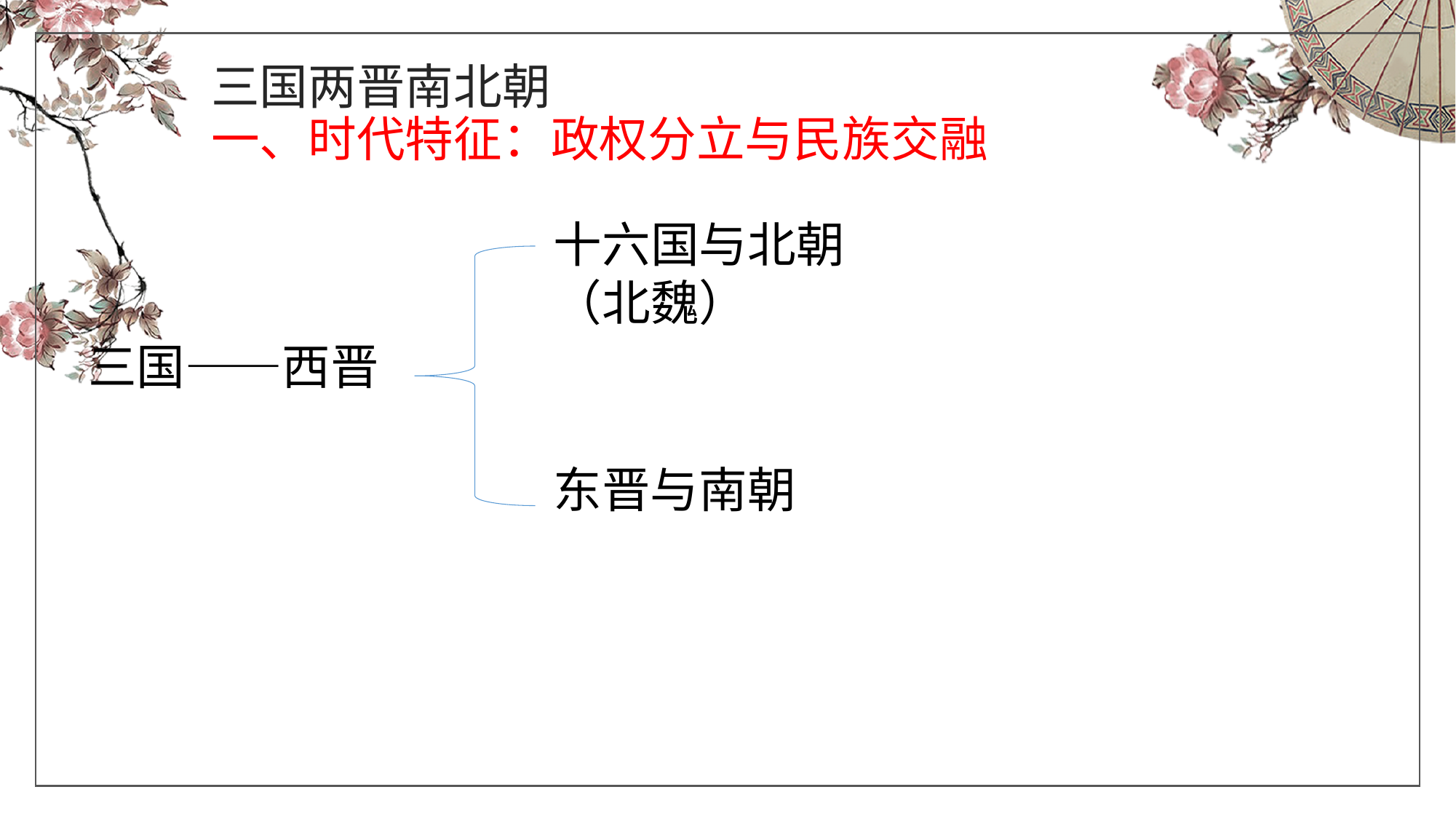

三国两晋南北朝
一、时代特征：政权分立与民族交融
十六国与北朝
（北魏）

三国——西晋
东晋与南朝